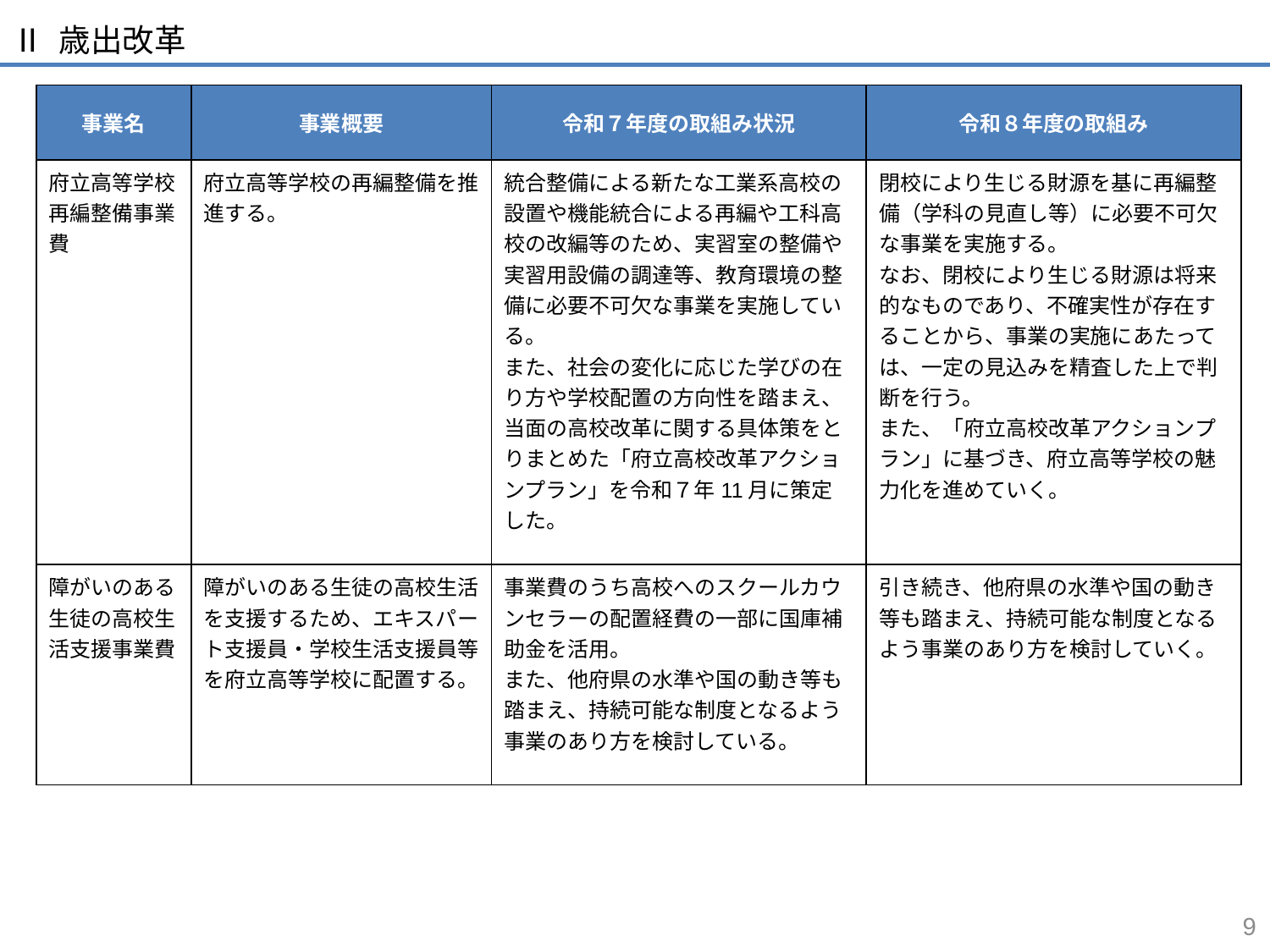

Ⅱ 歳出改革
| 事業名 | 事業概要 | 令和７年度の取組み状況 | 令和８年度の取組み |
| --- | --- | --- | --- |
| 府立高等学校再編整備事業費 | 府立高等学校の再編整備を推進する。 | 統合整備による新たな工業系高校の設置や機能統合による再編や工科高校の改編等のため、実習室の整備や実習用設備の調達等、教育環境の整備に必要不可欠な事業を実施している。 また、社会の変化に応じた学びの在り方や学校配置の方向性を踏まえ、当面の高校改革に関する具体策をとりまとめた「府立高校改革アクションプラン」を令和７年11月に策定した。 | 閉校により生じる財源を基に再編整備（学科の⾒直し等）に必要不可⽋な事業を実施する。 なお、閉校により生じる財源は将来的なものであり、不確実性が存在することから、事業の実施にあたっては、⼀定の⾒込みを精査した上で判断を⾏う。 また、「府立高校改革アクションプラン」に基づき、府立高等学校の魅力化を進めていく。 |
| 障がいのある生徒の高校生活支援事業費 | 障がいのある生徒の高校生活を支援するため、エキスパート支援員・学校生活支援員等を府立高等学校に配置する。 | 事業費のうち高校へのスクールカウンセラーの配置経費の一部に国庫補助金を活用。 また、他府県の水準や国の動き等も踏まえ、持続可能な制度となるよう事業のあり方を検討している。 | 引き続き、他府県の水準や国の動き等も踏まえ、持続可能な制度となるよう事業のあり方を検討していく。 |
9